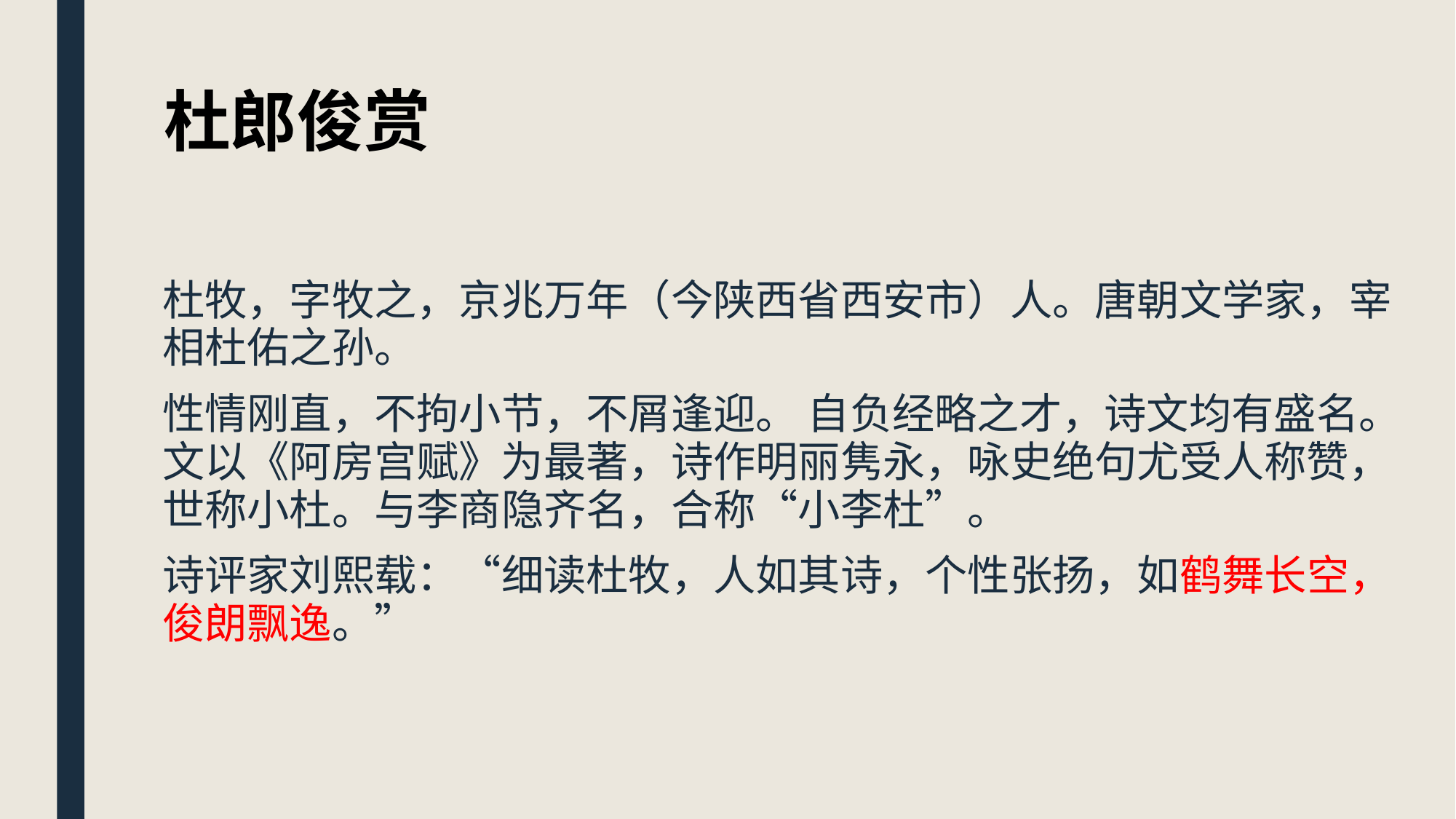

杜郎俊赏
杜牧，字牧之，京兆万年（今陕西省西安市）人。唐朝文学家，宰相杜佑之孙。
性情刚直，不拘小节，不屑逢迎。 自负经略之才，诗文均有盛名。文以《阿房宫赋》为最著，诗作明丽隽永，咏史绝句尤受人称赞，世称小杜。与李商隐齐名，合称“小李杜”。
诗评家刘熙载：“细读杜牧，人如其诗，个性张扬，如鹤舞长空，俊朗飘逸。”